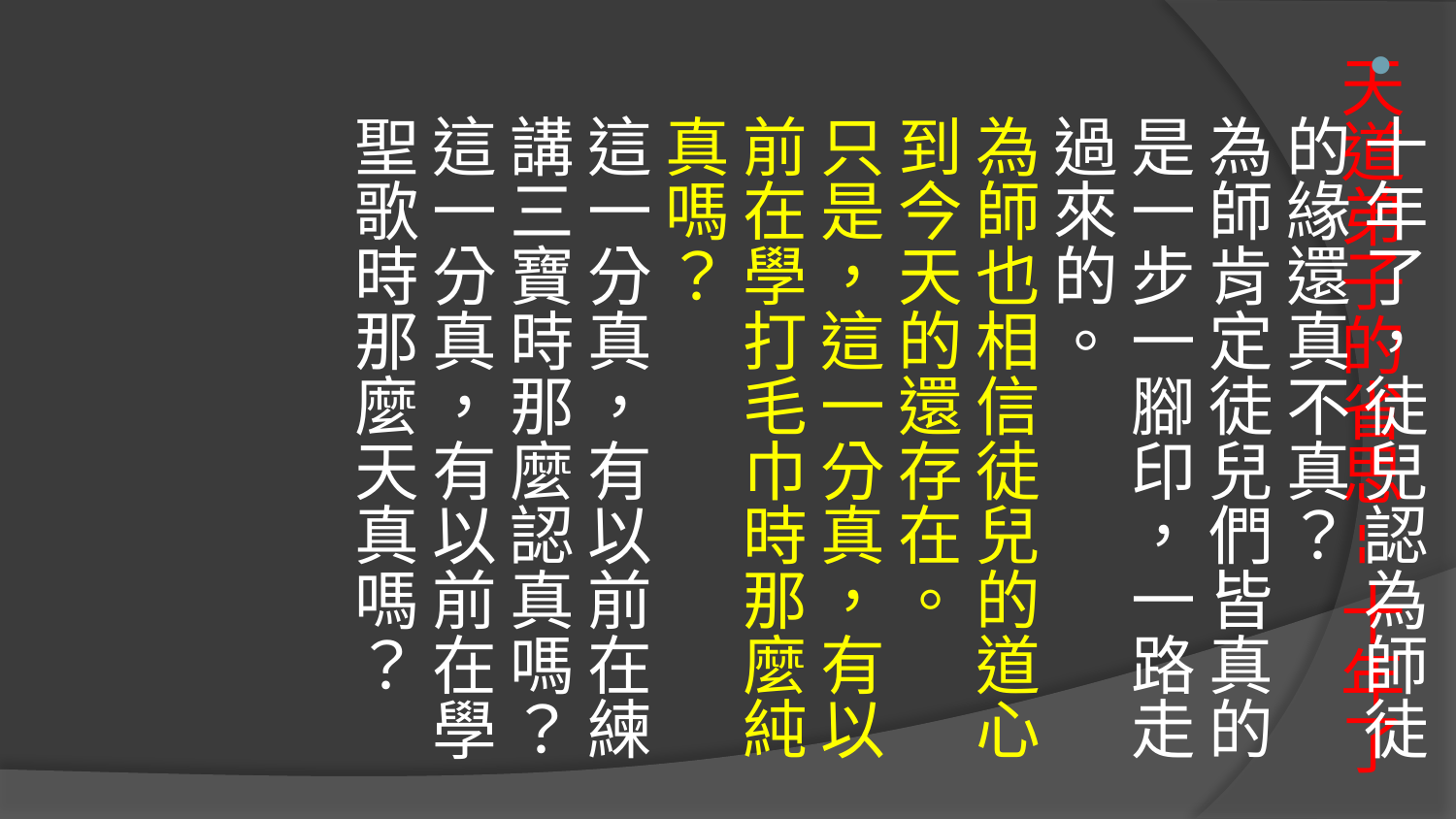

十年了，徒兒認為師徒的緣還真不真？
為師肯定徒兒們皆真的是一步一腳印，一路走過來的。
為師也相信徒兒的道心到今天的還存在。
只是，這一分真，有以前在學打毛巾時那麼純真嗎？
這一分真，有以前在練講三寶時那麼認真嗎？
這一分真，有以前在學聖歌時那麼天真嗎？
# 天道弟子的省思--十年了